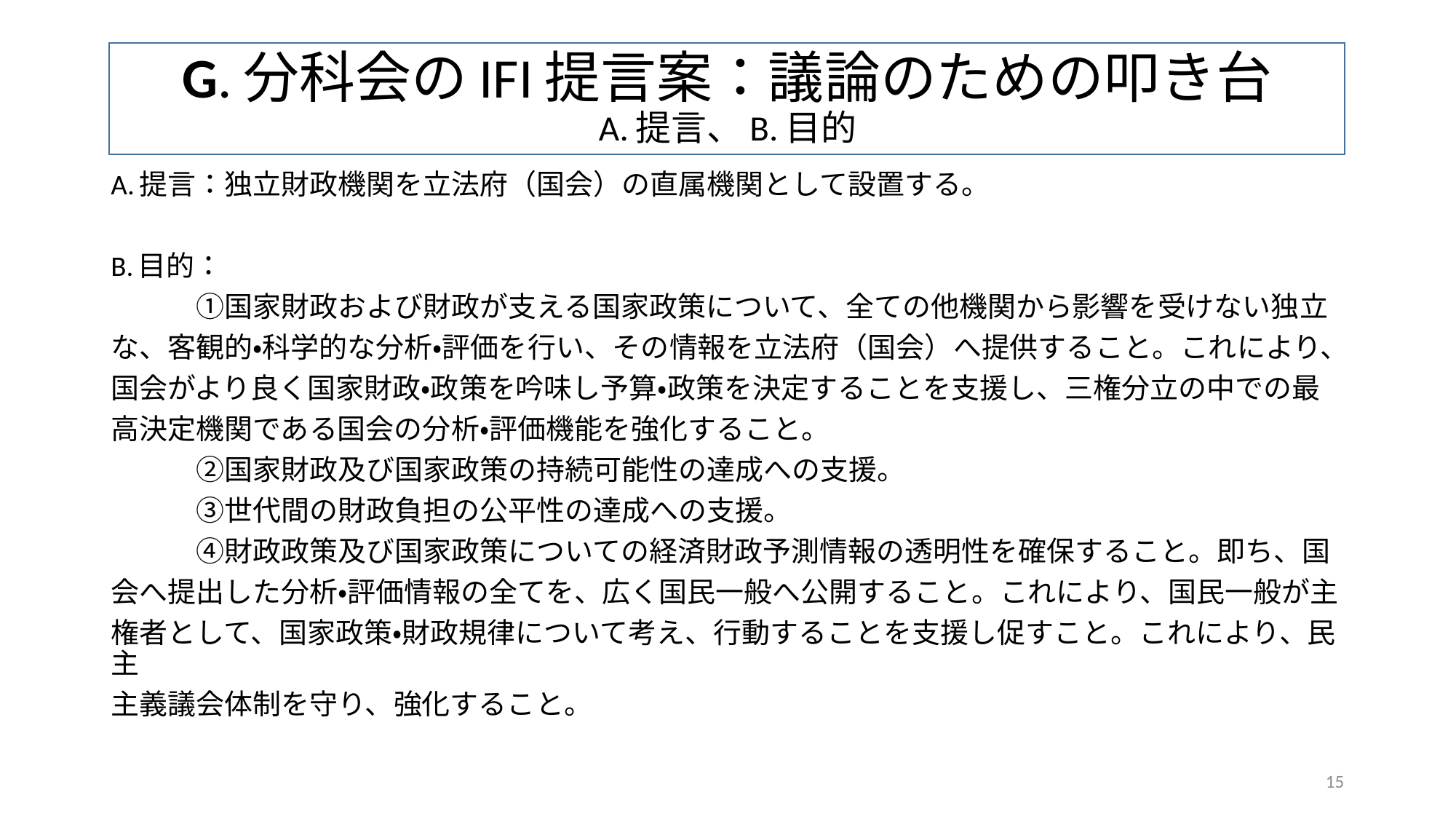

# G.分科会のIFI提言案：議論のための叩き台 A.提言、B.目的
A.提言：独立財政機関を立法府（国会）の直属機関として設置する。

B.目的：
　　　①国家財政および財政が支える国家政策について、全ての他機関から影響を受けない独立
な、客観的・科学的な分析・評価を行い、その情報を立法府（国会）へ提供すること。これにより、
国会がより良く国家財政・政策を吟味し予算・政策を決定することを支援し、三権分立の中での最
高決定機関である国会の分析・評価機能を強化すること。
　　　②国家財政及び国家政策の持続可能性の達成への支援。
　　　③世代間の財政負担の公平性の達成への支援。
　　　④財政政策及び国家政策についての経済財政予測情報の透明性を確保すること。即ち、国
会へ提出した分析・評価情報の全てを、広く国民一般へ公開すること。これにより、国民一般が主
権者として、国家政策・財政規律について考え、行動することを支援し促すこと。これにより、民主
主義議会体制を守り、強化すること。
15